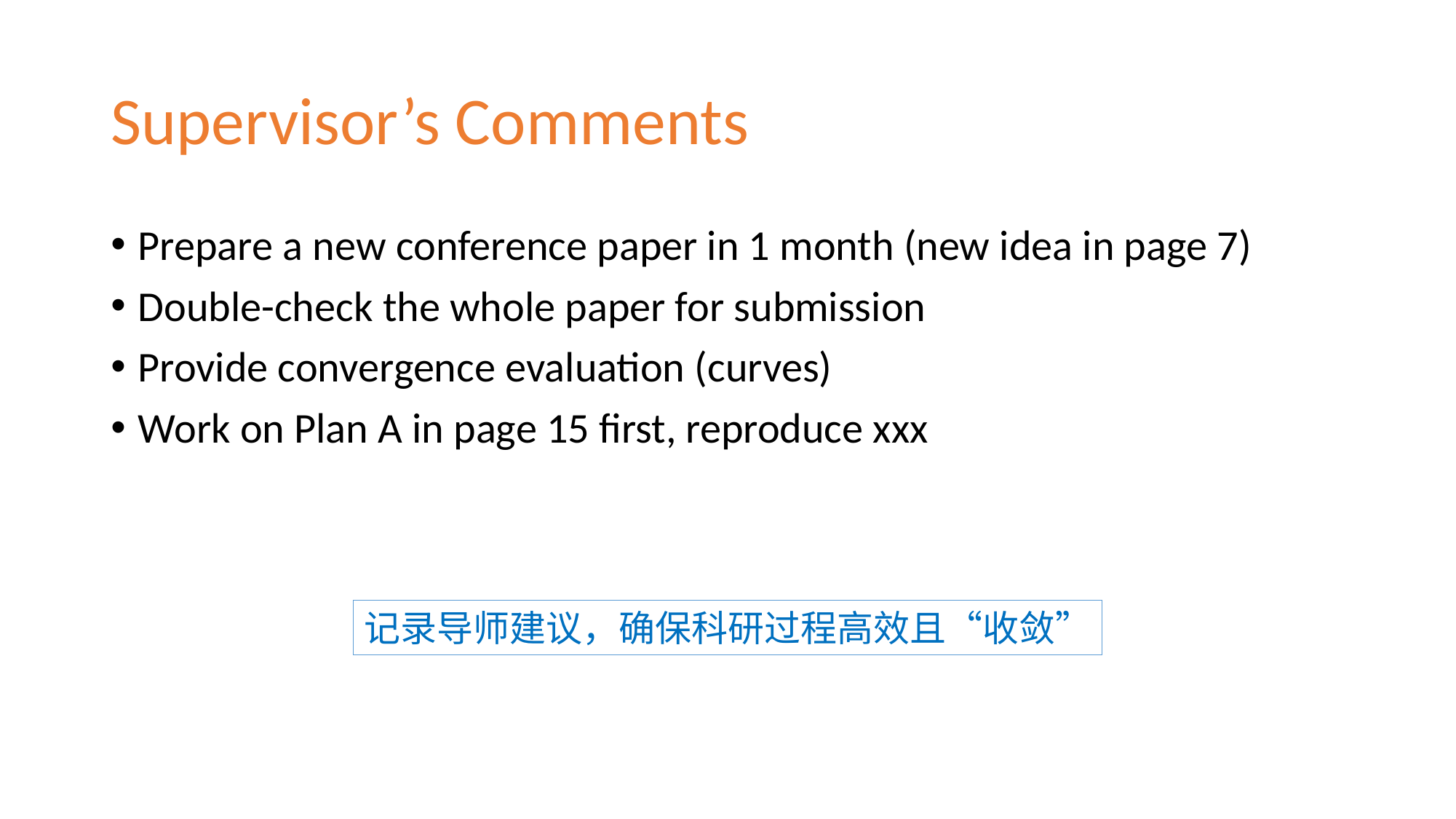

# Supervisor’s Comments
Prepare a new conference paper in 1 month (new idea in page 7)
Double-check the whole paper for submission
Provide convergence evaluation (curves)
Work on Plan A in page 15 first, reproduce xxx
记录导师建议，确保科研过程高效且“收敛”